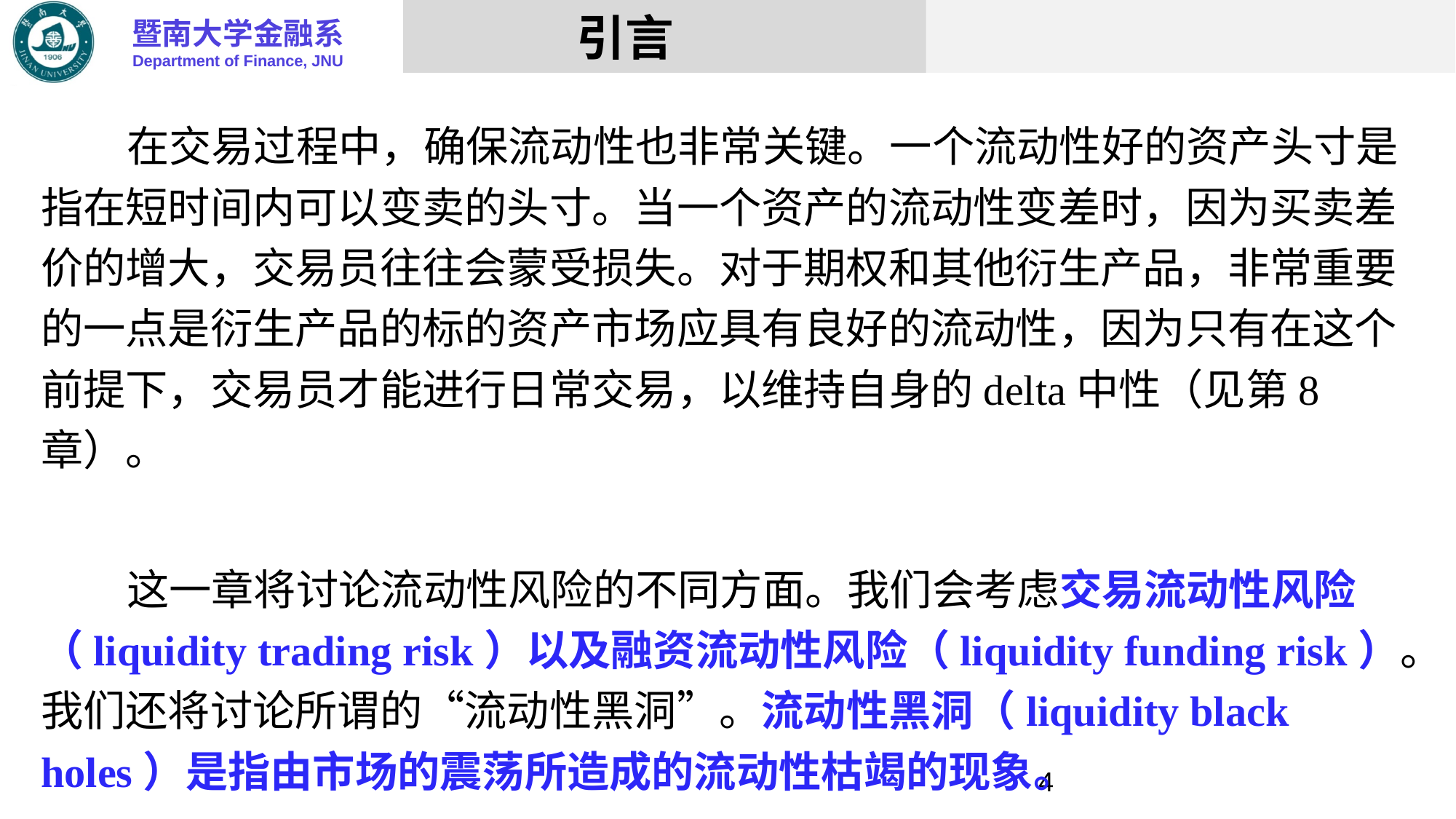

# 引言
在交易过程中，确保流动性也非常关键。一个流动性好的资产头寸是指在短时间内可以变卖的头寸。当一个资产的流动性变差时，因为买卖差价的增大，交易员往往会蒙受损失。对于期权和其他衍生产品，非常重要的一点是衍生产品的标的资产市场应具有良好的流动性，因为只有在这个前提下，交易员才能进行日常交易，以维持自身的delta中性（见第8章）。

这一章将讨论流动性风险的不同方面。我们会考虑交易流动性风险（liquidity trading risk）以及融资流动性风险（liquidity funding risk）。我们还将讨论所谓的“流动性黑洞”。流动性黑洞（liquidity black holes）是指由市场的震荡所造成的流动性枯竭的现象。
4